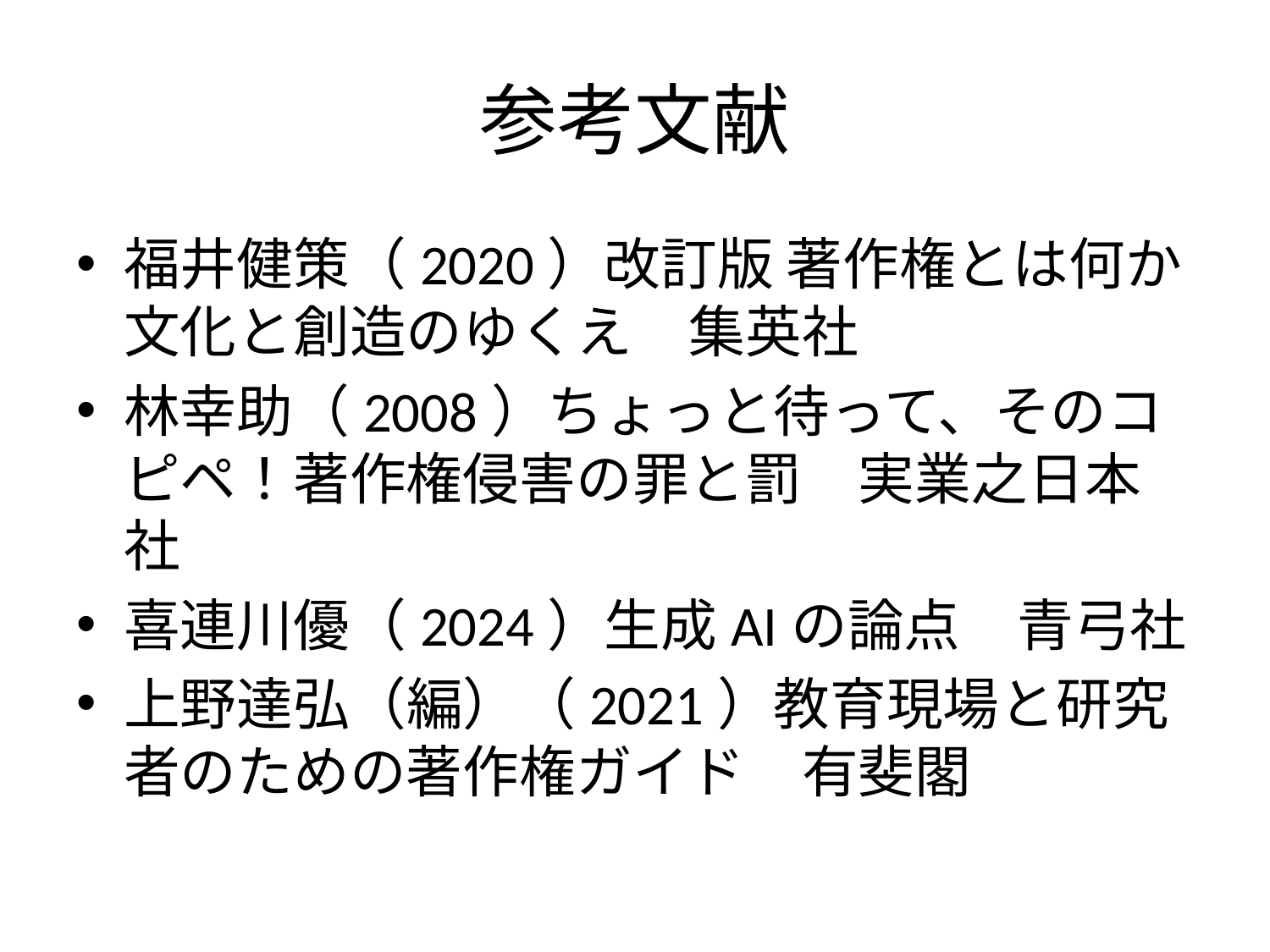

# 参考文献
福井健策（2020）改訂版 著作権とは何か 文化と創造のゆくえ　集英社
林幸助（2008）ちょっと待って、そのコピペ！著作権侵害の罪と罰　実業之日本社
喜連川優（2024）生成AIの論点　青弓社
上野達弘（編）（2021）教育現場と研究者のための著作権ガイド　有斐閣